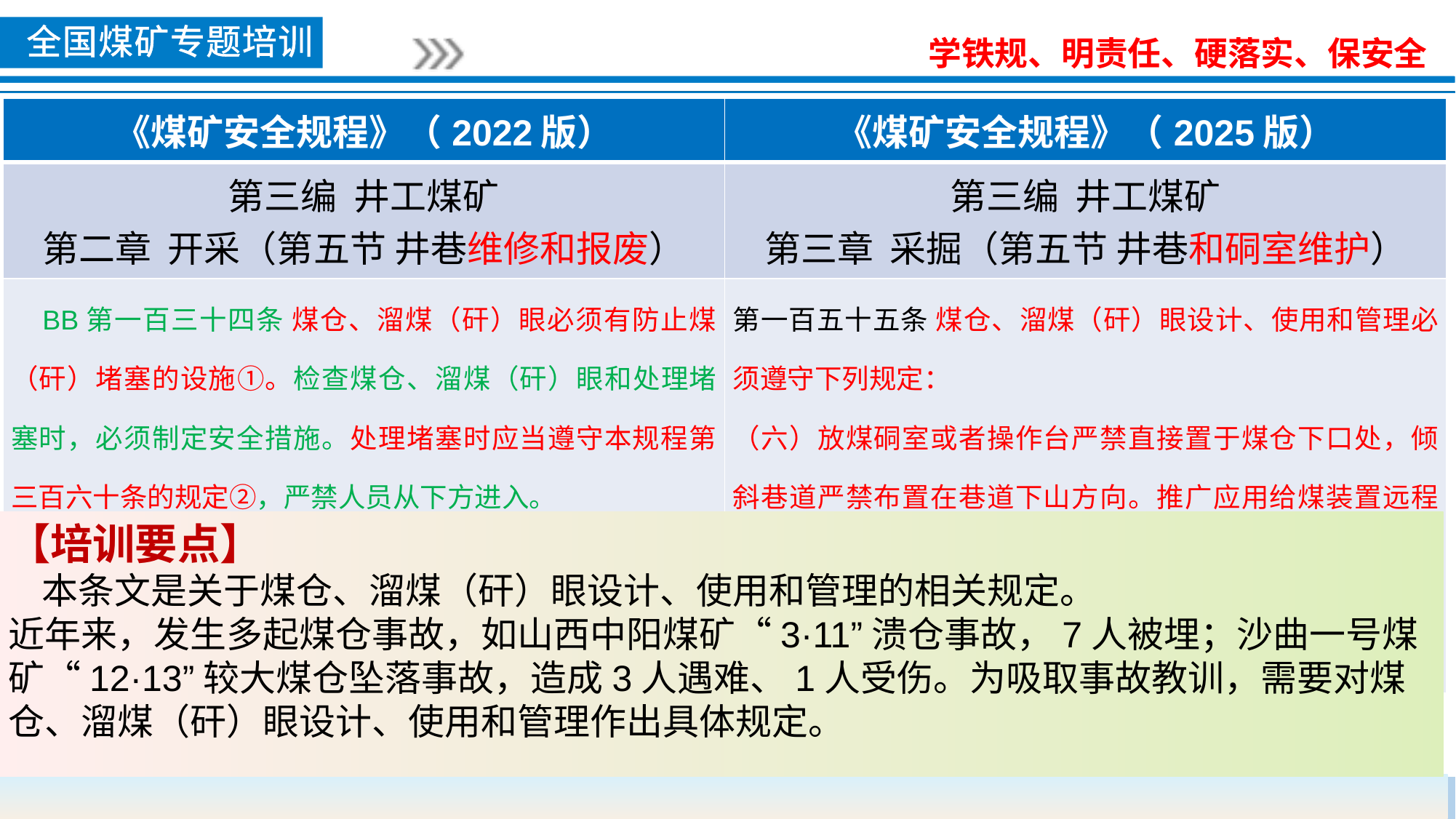

| 《煤矿安全规程》（2022版） | 《煤矿安全规程》（2025版） |
| --- | --- |
| 第三编 井工煤矿 第二章 开采（第五节 井巷维修和报废） | 第三编 井工煤矿 第三章 采掘（第五节 井巷和硐室维护） |
| BB第一百三十四条 煤仓、溜煤（矸）眼必须有防止煤（矸）堵塞的设施①。检查煤仓、溜煤（矸）眼和处理堵塞时，必须制定安全措施。处理堵塞时应当遵守本规程第三百六十条的规定②，严禁人员从下方进入。 严禁煤仓、溜煤（矸）眼兼做流水道。煤仓与溜煤（矸）眼内有淋水时，必须采取封堵疏干措施；没有得到妥善处理不得使用。 | 第一百五十五条 煤仓、溜煤（矸）眼设计、使用和管理必须遵守下列规定： （六）放煤硐室或者操作台严禁直接置于煤仓下口处，倾斜巷道严禁布置在巷道下山方向。推广应用给煤装置远程控制技术。 |
【培训要点】
   本条文是关于煤仓、溜煤（矸）眼设计、使用和管理的相关规定。
近年来，发生多起煤仓事故，如山西中阳煤矿“3·11”溃仓事故，7人被埋；沙曲一号煤矿“12·13”较大煤仓坠落事故，造成3人遇难、1人受伤。为吸取事故教训，需要对煤仓、溜煤（矸）眼设计、使用和管理作出具体规定。